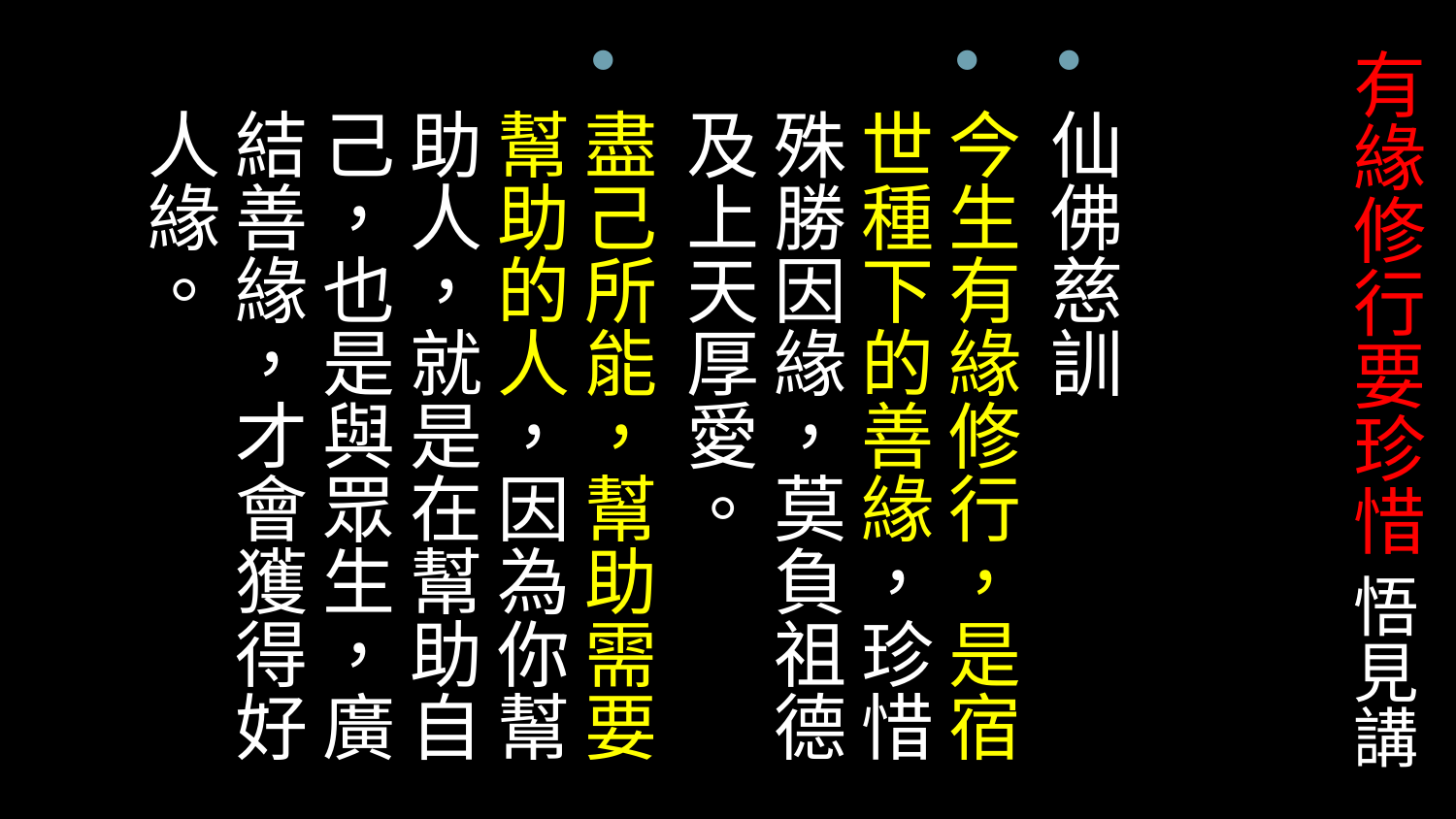

# 有緣修行要珍惜 悟見講
仙佛慈訓
今生有緣修行，是宿世種下的善緣，珍惜殊勝因緣，莫負祖德及上天厚愛。
盡己所能，幫助需要幫助的人，因為你幫助人，就是在幫助自己，也是與眾生，廣結善緣，才會獲得好人緣。